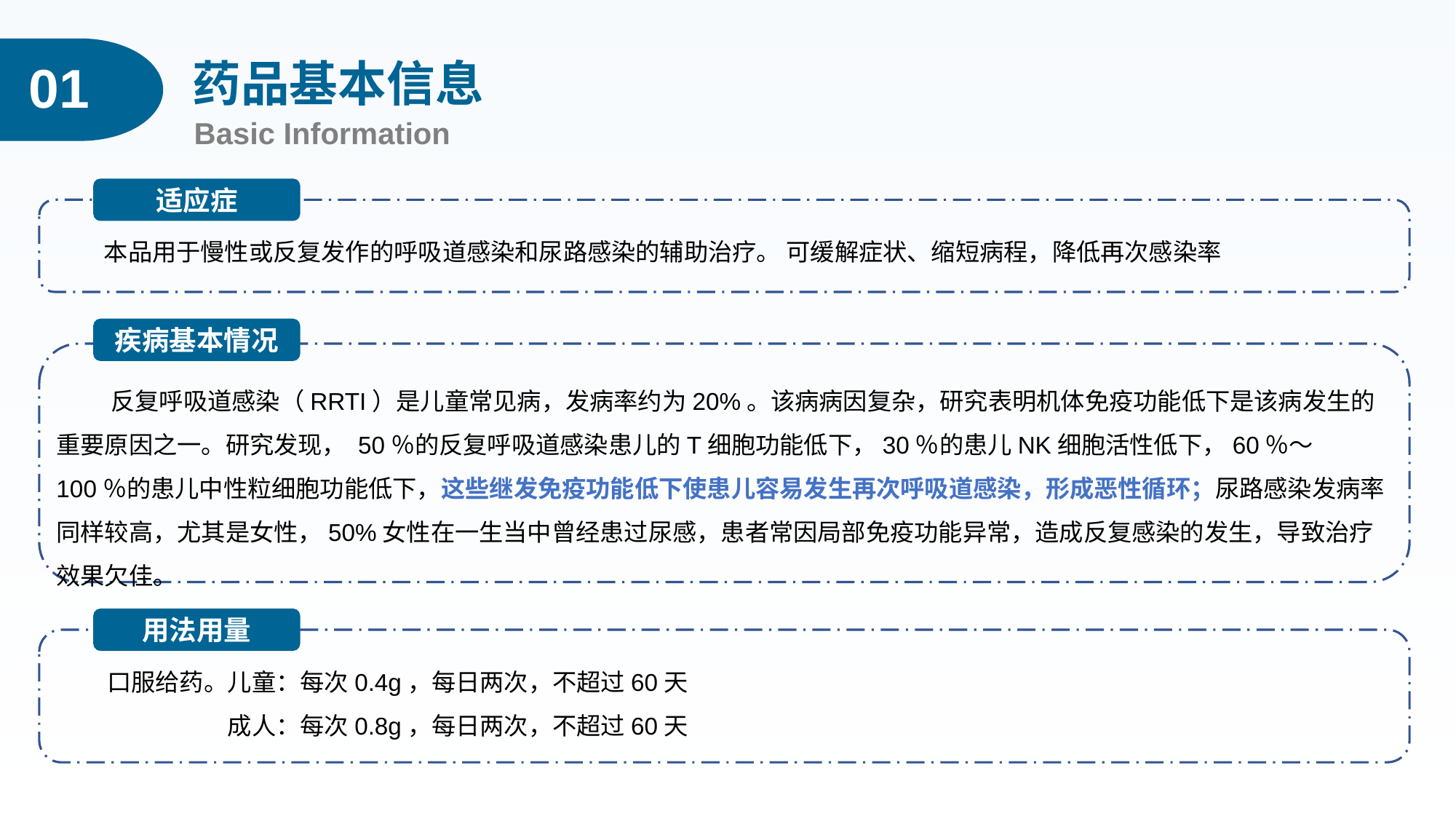

药品基本信息

01
Basic Information
适应症

本品用于慢性或反复发作的呼吸道感染和尿路感染的辅助治疗。 可缓解症状、缩短病程，降低再次感染率
疾病基本情况

反复呼吸道感染（RRTI）是儿童常见病，发病率约为20%。该病病因复杂，研究表明机体免疫功能低下是该病发生的重要原因之一。研究发现， 50％的反复呼吸道感染患儿的T细胞功能低下，30％的患儿NK细胞活性低下，60％～100％的患儿中性粒细胞功能低下，这些继发免疫功能低下使患儿容易发生再次呼吸道感染，形成恶性循环；尿路感染发病率同样较高，尤其是女性，50%女性在一生当中曾经患过尿感，患者常因局部免疫功能异常，造成反复感染的发生，导致治疗效果欠佳。
用法用量

口服给药。
儿童：每次0.4g，每日两次，不超过60天
成人：每次0.8g，每日两次，不超过60天